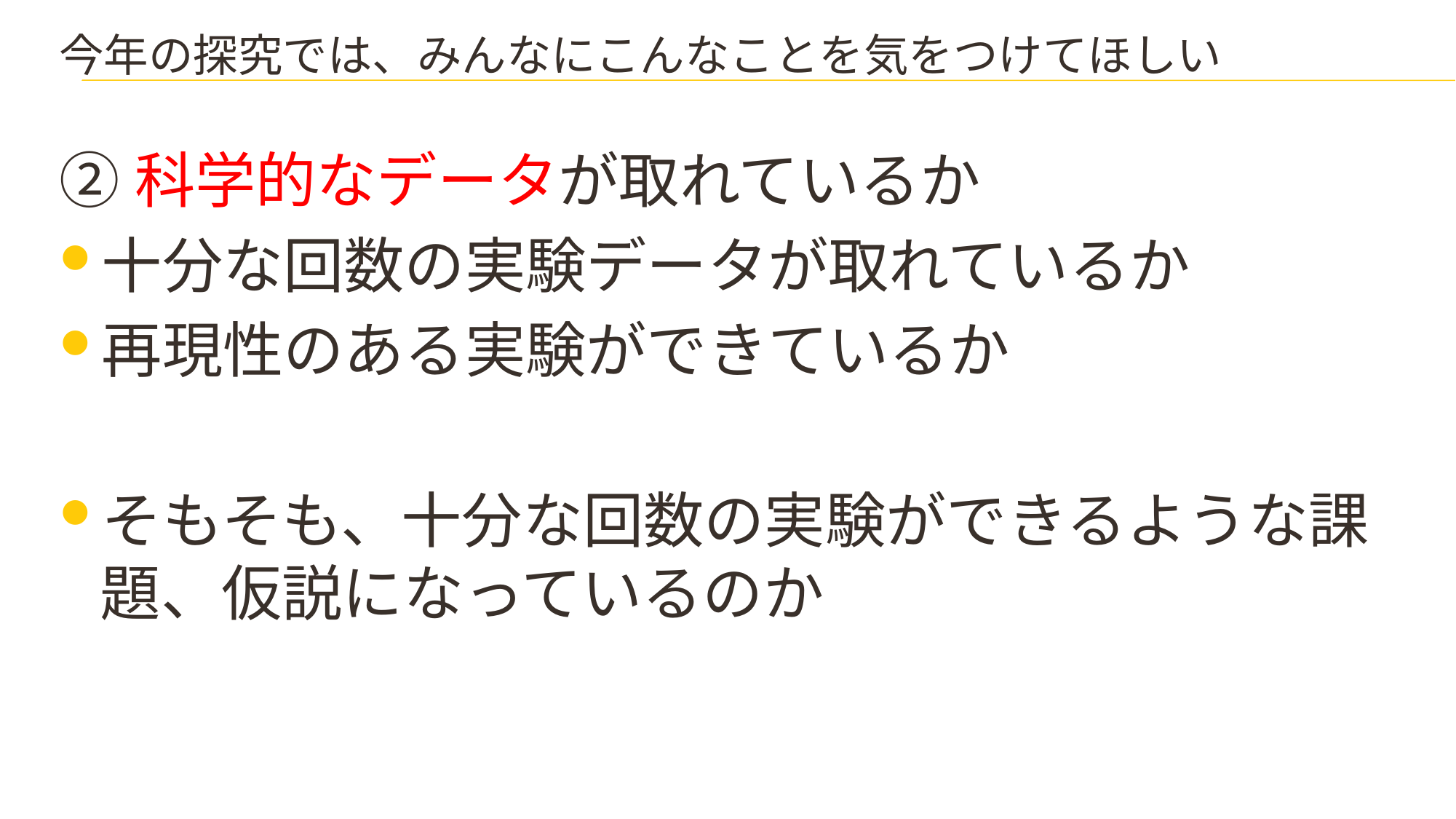

# 今年の探究では、みんなにこんなことを気をつけてほしい
②科学的なデータが取れているか
十分な回数の実験データが取れているか
再現性のある実験ができているか

そもそも、十分な回数の実験ができるような課題、仮説になっているのか